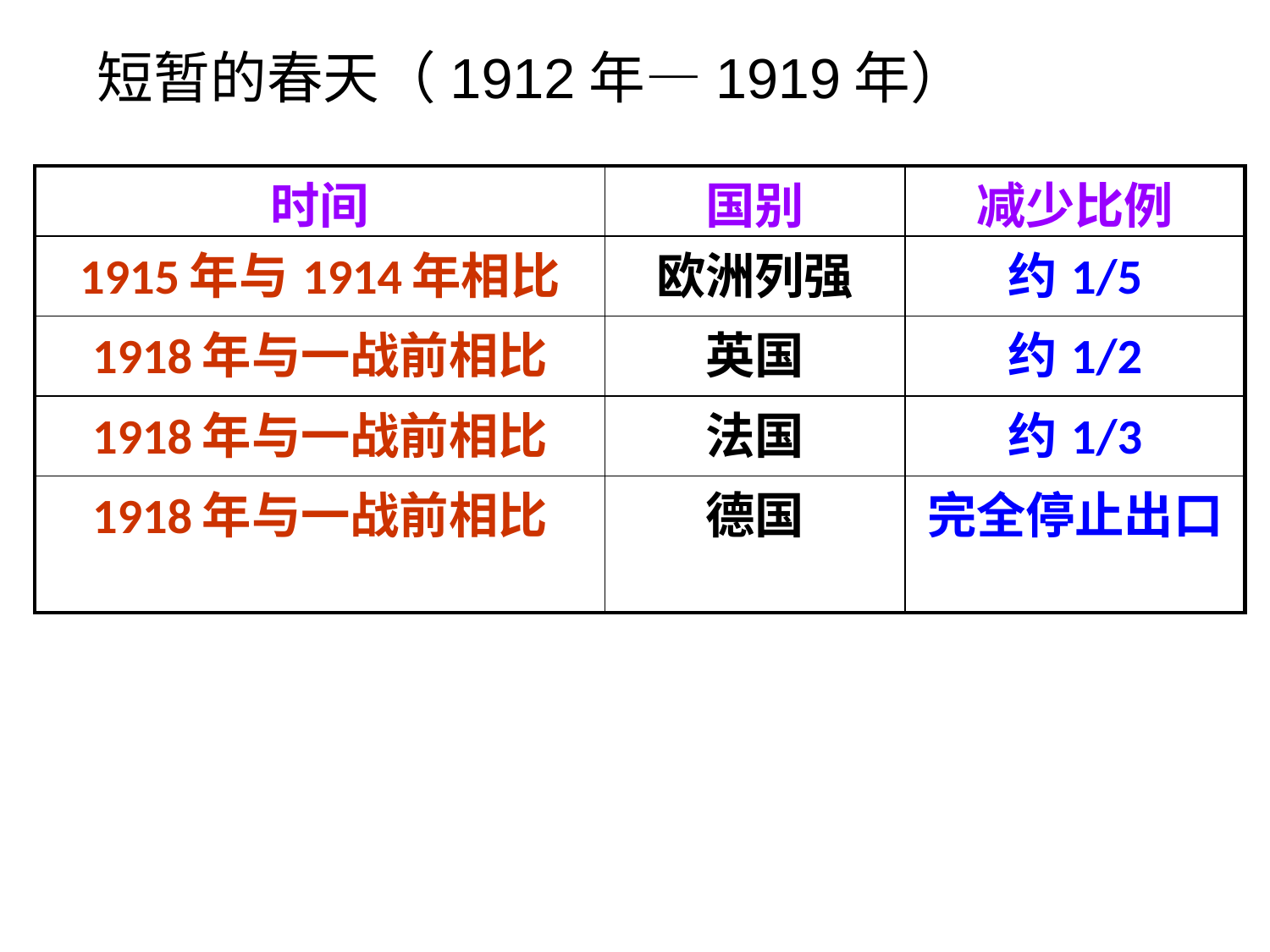

短暂的春天（1912年—1919年）
| 时间 | 国别 | 减少比例 |
| --- | --- | --- |
| 1915年与1914年相比 | 欧洲列强 | 约1/5 |
| 1918年与一战前相比 | 英国 | 约1/2 |
| 1918年与一战前相比 | 法国 | 约1/3 |
| 1918年与一战前相比 | 德国 | 完全停止出口 |